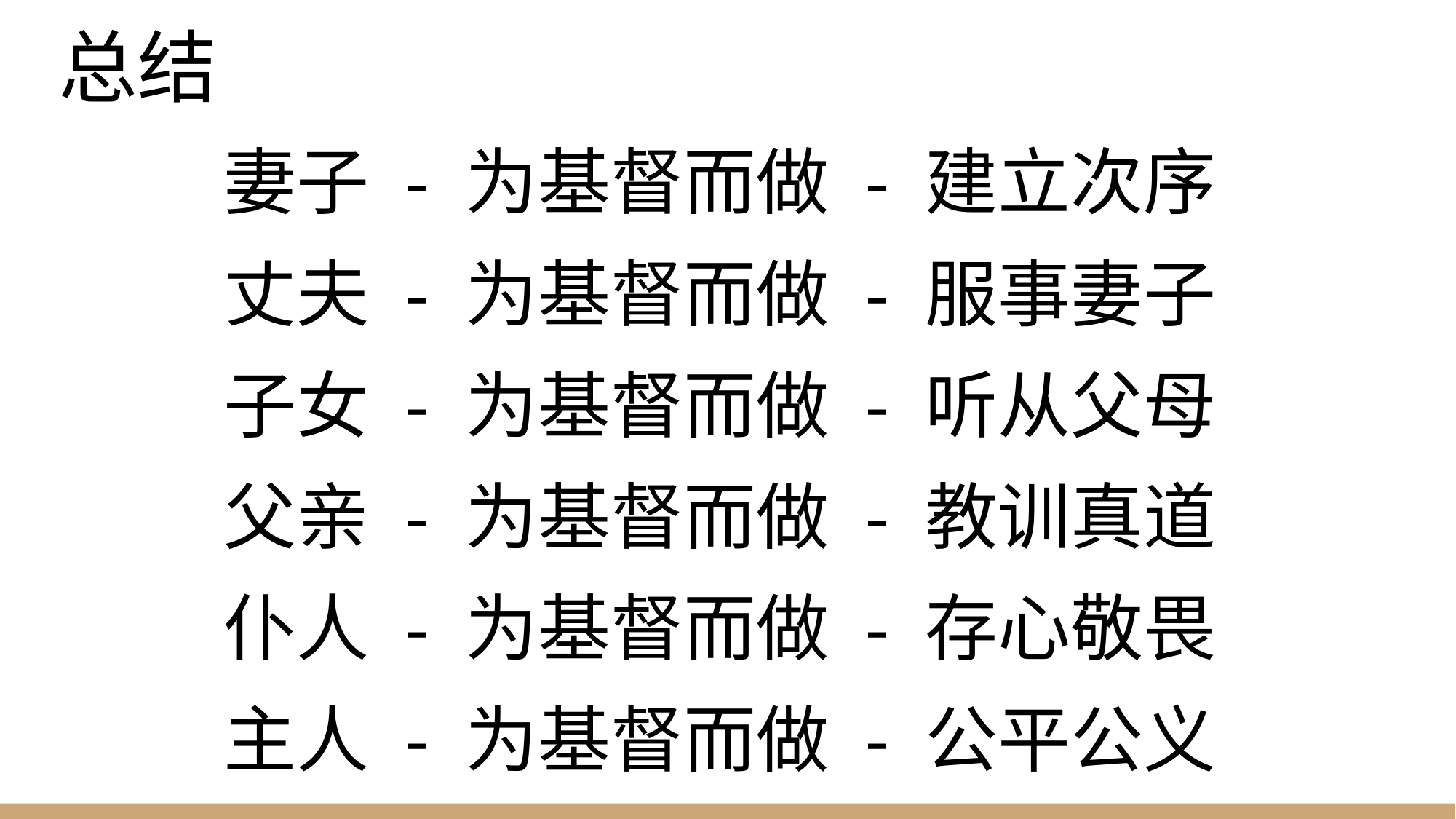

# 总结
妻子 - 为基督而做 - 建立次序
丈夫 - 为基督而做 - 服事妻子
子女 - 为基督而做 - 听从父母
父亲 - 为基督而做 - 教训真道
仆人 - 为基督而做 - 存心敬畏
主人 - 为基督而做 - 公平公义